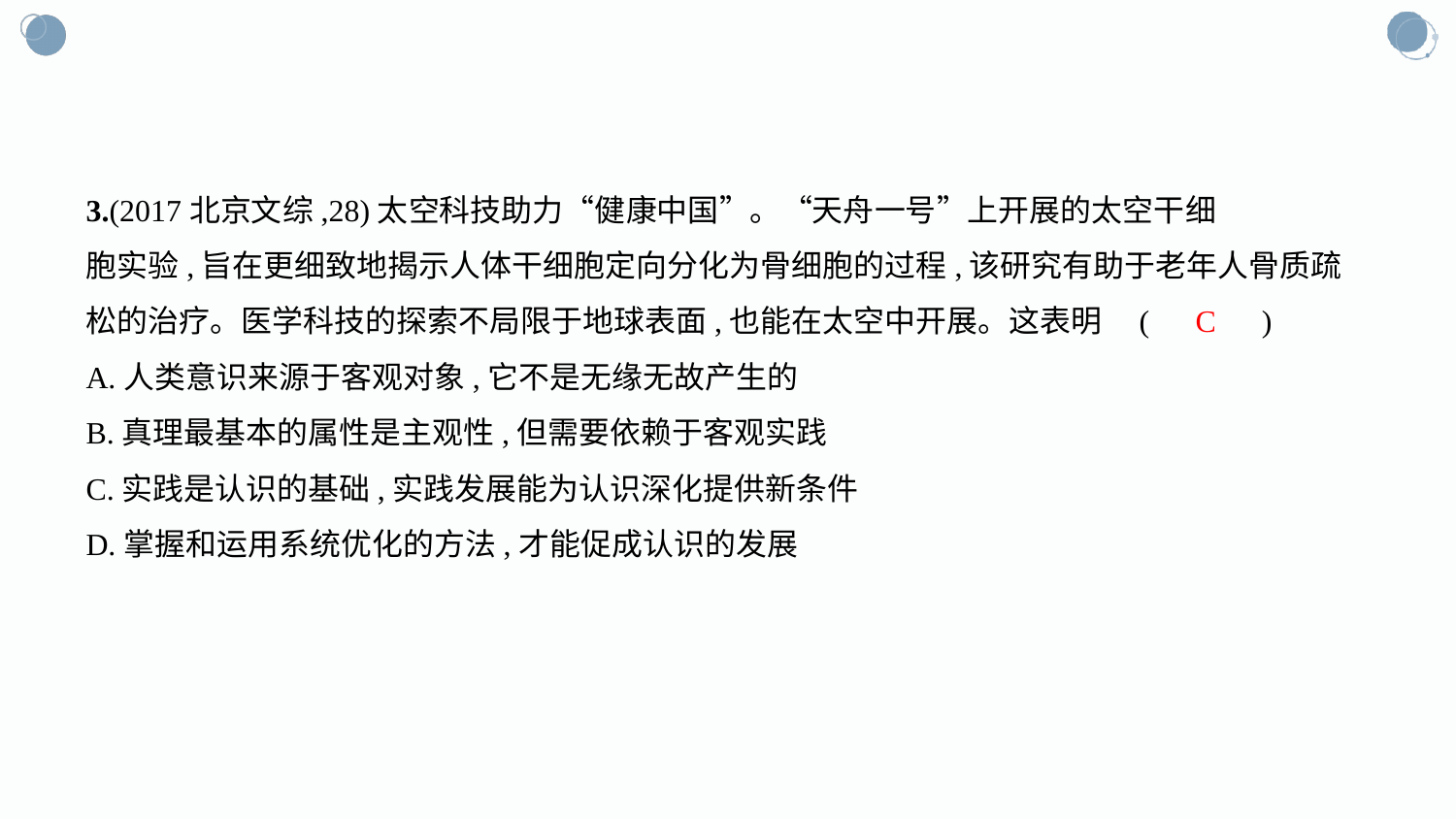

3.(2017北京文综,28)太空科技助力“健康中国”。“天舟一号”上开展的太空干细
胞实验,旨在更细致地揭示人体干细胞定向分化为骨细胞的过程,该研究有助于老年人骨质疏
松的治疗。医学科技的探索不局限于地球表面,也能在太空中开展。这表明 (　C　)
A.人类意识来源于客观对象,它不是无缘无故产生的
B.真理最基本的属性是主观性,但需要依赖于客观实践
C.实践是认识的基础,实践发展能为认识深化提供新条件
D.掌握和运用系统优化的方法,才能促成认识的发展